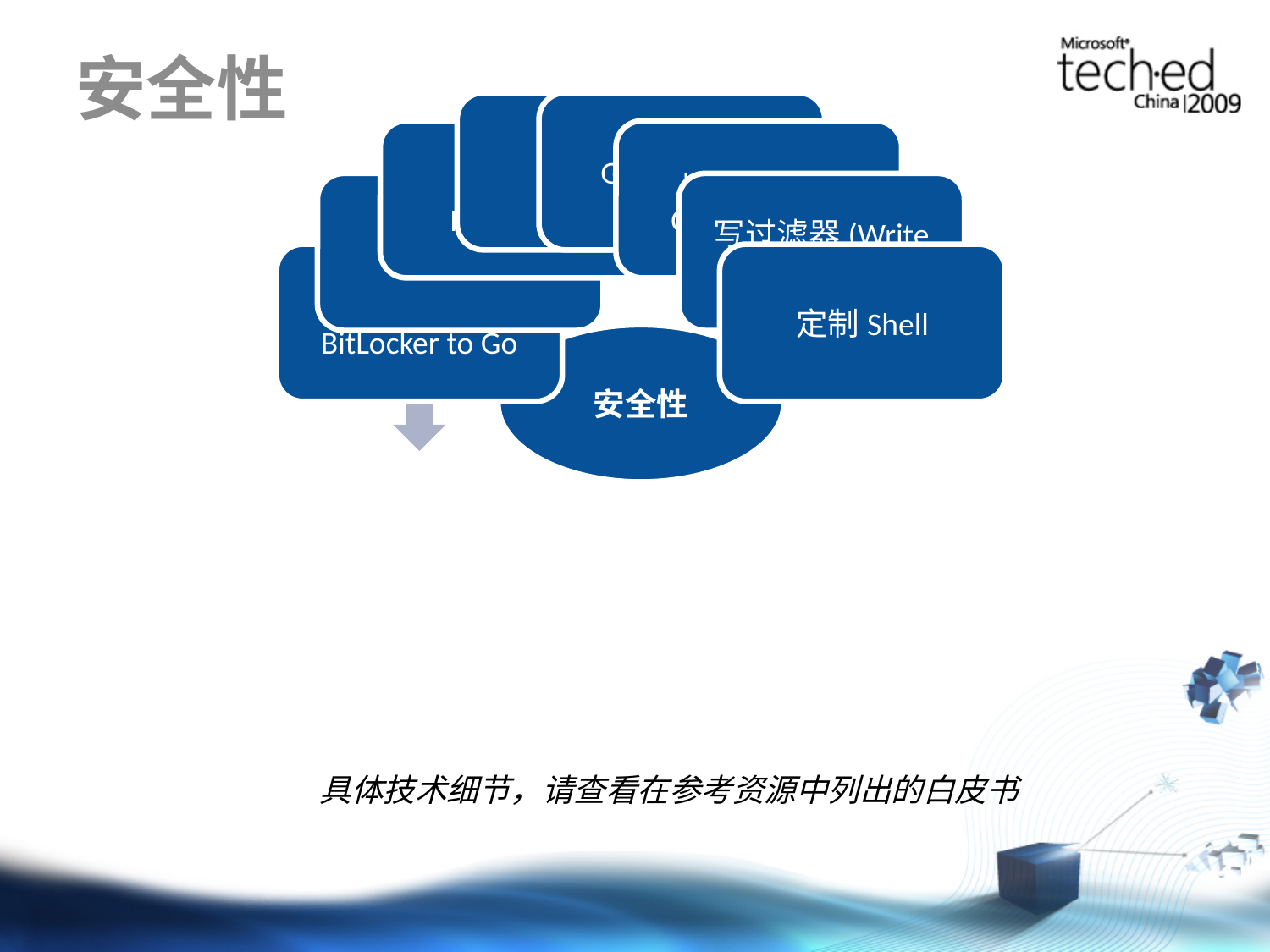

# 安全性
安全性
AppLocker
Biometric Framework
防火墙
定制Shell
具体技术细节，请查看在参考资源中列出的白皮书